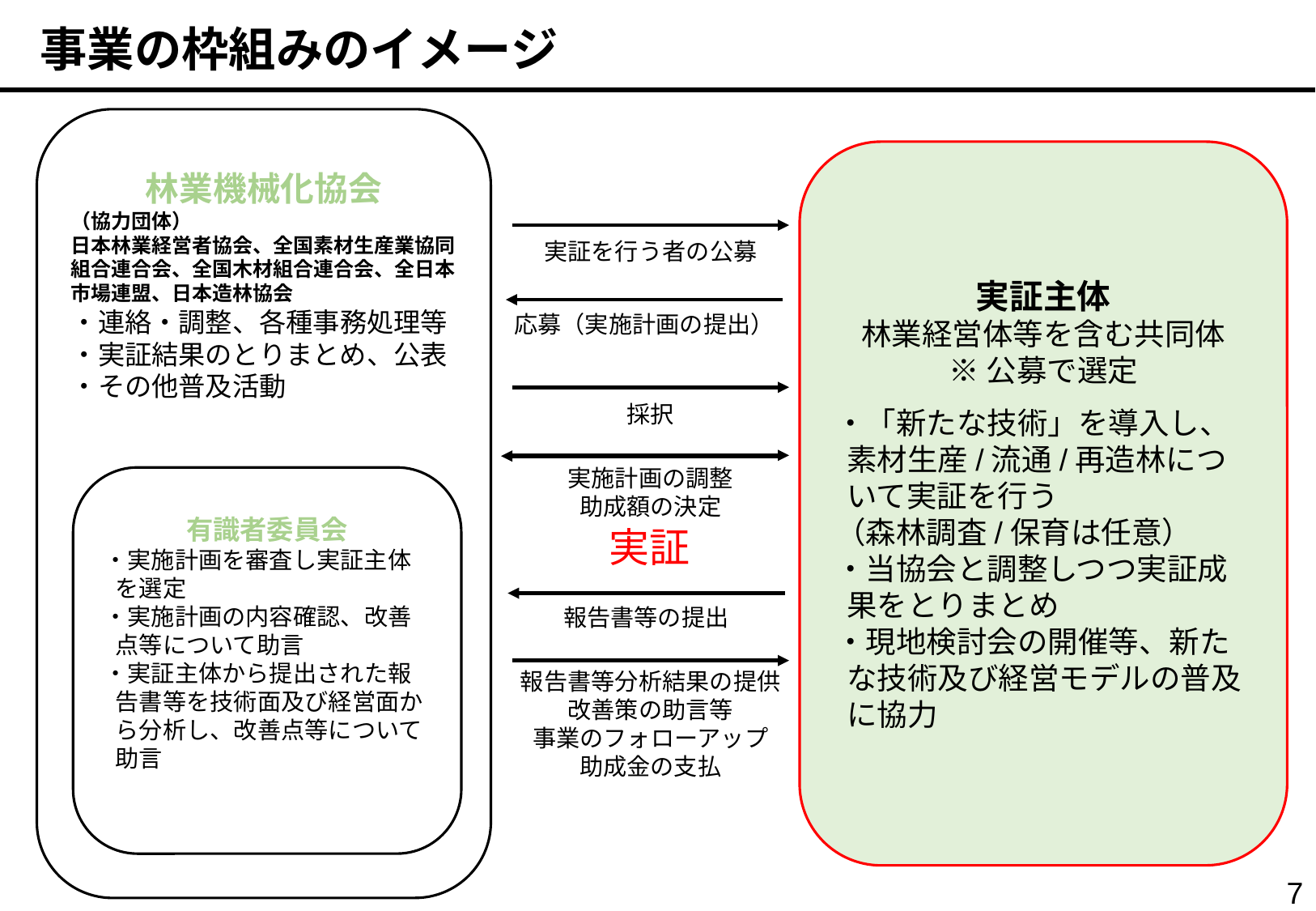

事業の枠組みのイメージ
林業機械化協会
（協力団体）
日本林業経営者協会、全国素材生産業協同組合連合会、全国木材組合連合会、全日本市場連盟、日本造林協会
・連絡・調整、各種事務処理等
・実証結果のとりまとめ、公表
・その他普及活動

実証主体
林業経営体等を含む共同体
※公募で選定

・「新たな技術」を導入し、
素材生産/流通/再造林について実証を行う
（森林調査/保育は任意）
・当協会と調整しつつ実証成果をとりまとめ
・現地検討会の開催等、新たな技術及び経営モデルの普及に協力
実証を行う者の公募
応募（実施計画の提出）
採択
有識者委員会
・実施計画を審査し実証主体を選定
・実施計画の内容確認、改善点等について助言
・実証主体から提出された報告書等を技術面及び経営面から分析し、改善点等について助言

実施計画の調整
助成額の決定
実証
報告書等の提出

報告書等分析結果の提供
改善策の助言等
事業のフォローアップ
助成金の支払
7